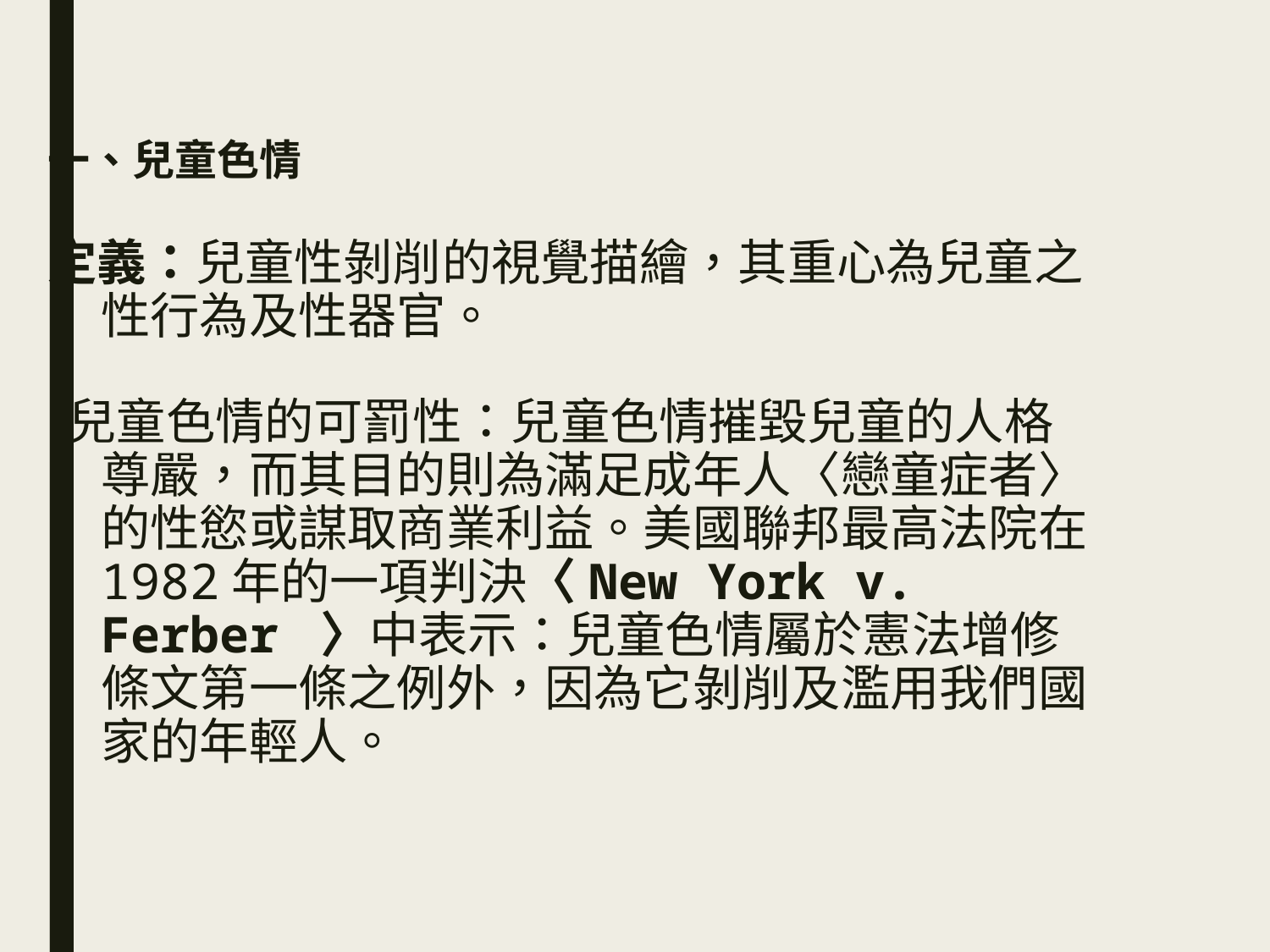

一、兒童色情
定義：兒童性剝削的視覺描繪，其重心為兒童之性行為及性器官。
 兒童色情的可罰性：兒童色情摧毀兒童的人格尊嚴，而其目的則為滿足成年人〈戀童症者〉的性慾或謀取商業利益。美國聯邦最高法院在1982年的一項判決〈New York v. Ferber 〉中表示：兒童色情屬於憲法增修條文第一條之例外，因為它剝削及濫用我們國家的年輕人。